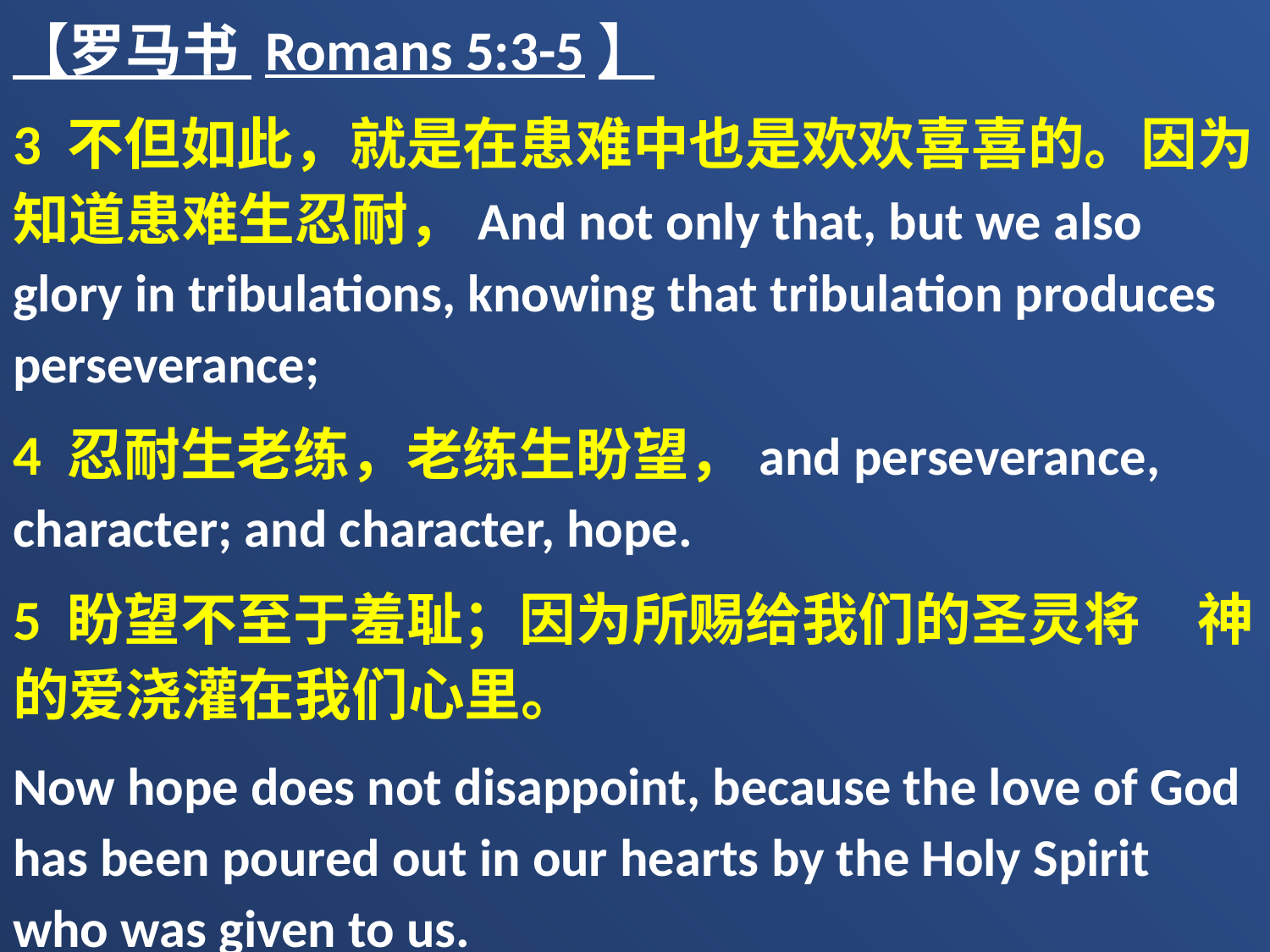

【罗马书 Romans 5:3-5】
3 不但如此，就是在患难中也是欢欢喜喜的。因为知道患难生忍耐，And not only that, but we also glory in tribulations, knowing that tribulation produces perseverance;
4 忍耐生老练，老练生盼望，and perseverance, character; and character, hope.
5 盼望不至于羞耻；因为所赐给我们的圣灵将　神的爱浇灌在我们心里。
Now hope does not disappoint, because the love of God has been poured out in our hearts by the Holy Spirit who was given to us.